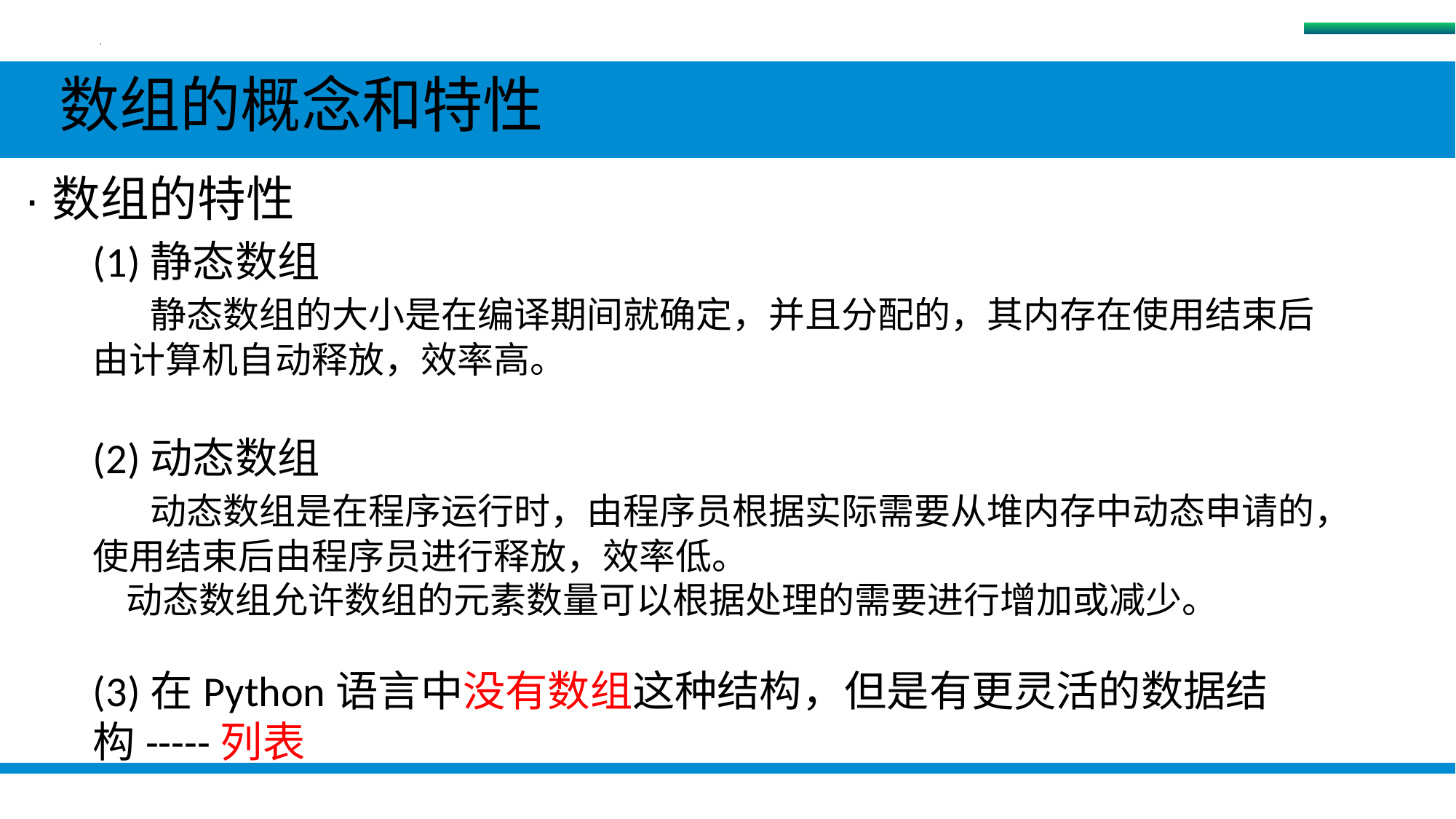

数组

  数组的概念和特性
 ·数组的特性
(1)静态数组
    静态数组的大小是在编译期间就确定，并且分配的，其内存在使用结束后由计算机自动释放，效率高。

(2)动态数组
    动态数组是在程序运行时，由程序员根据实际需要从堆内存中动态申请的，使用结束后由程序员进行释放，效率低。
   动态数组允许数组的元素数量可以根据处理的需要进行增加或减少。

(3)在Python语言中没有数组这种结构，但是有更灵活的数据结构-----列表

#